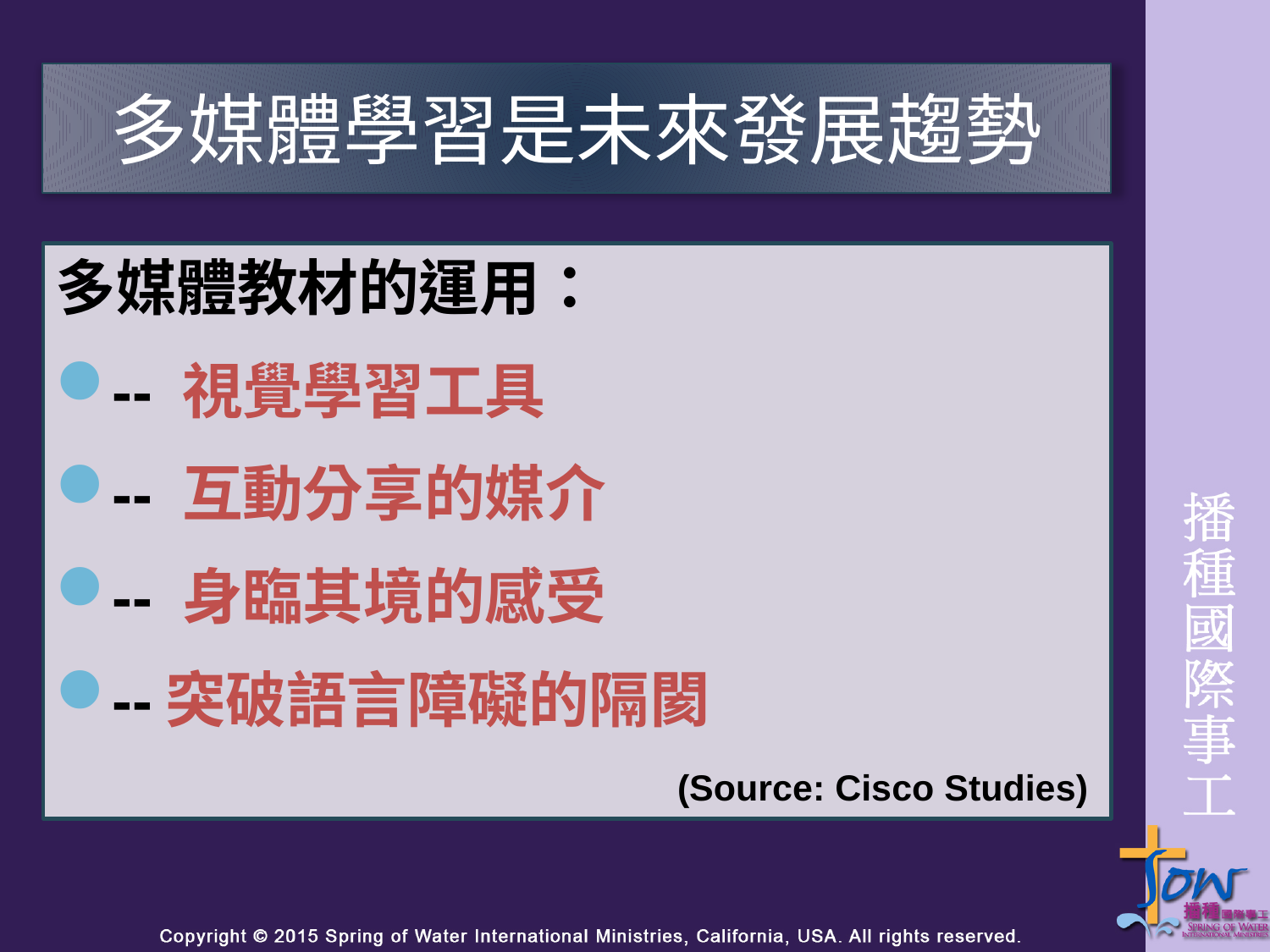

多媒體學習是未來發展趨勢
多媒體教材的運用：
-- 視覺學習工具
-- 互動分享的媒介
-- 身臨其境的感受
--突破語言障礙的隔閡
(Source: Cisco Studies)